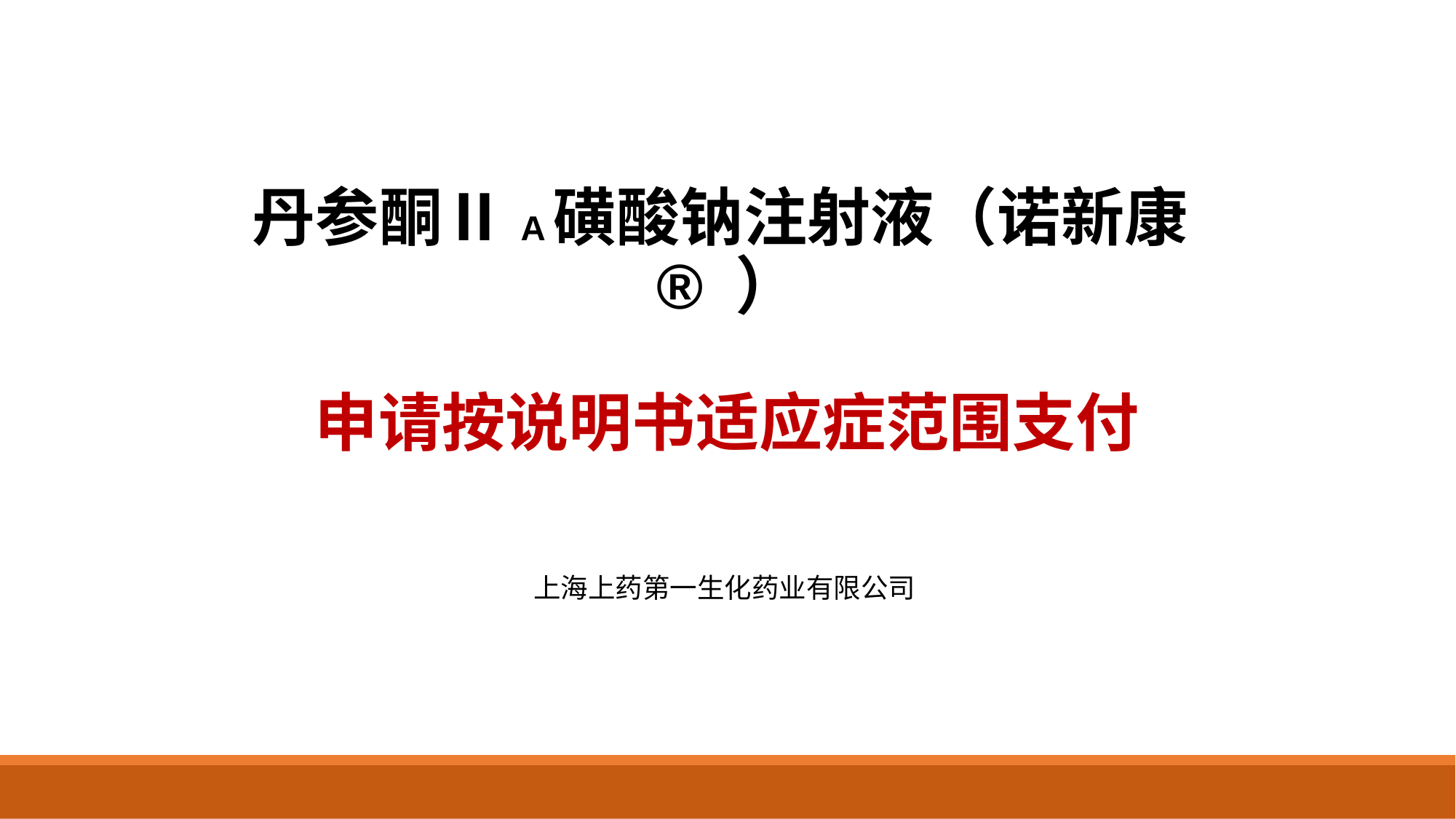

# 丹参酮ⅡA磺酸钠注射液（诺新康® ） 申请按说明书适应症范围支付

上海上药第一生化药业有限公司